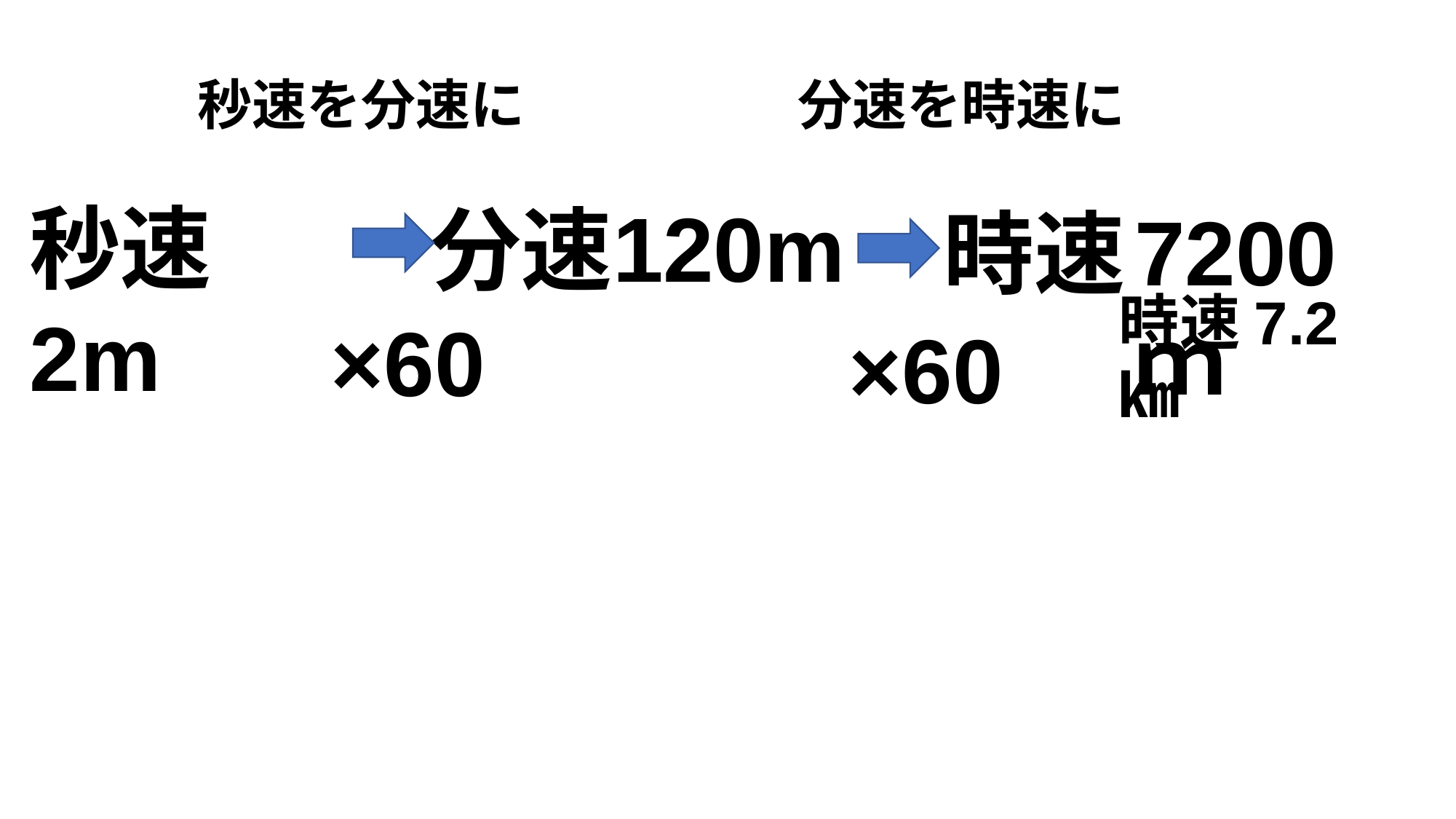

秒速を分速に　　　　　分速を時速に
秒速2m
120m
分速
7200ｍ
時速

時速7.2㎞
×60
×60